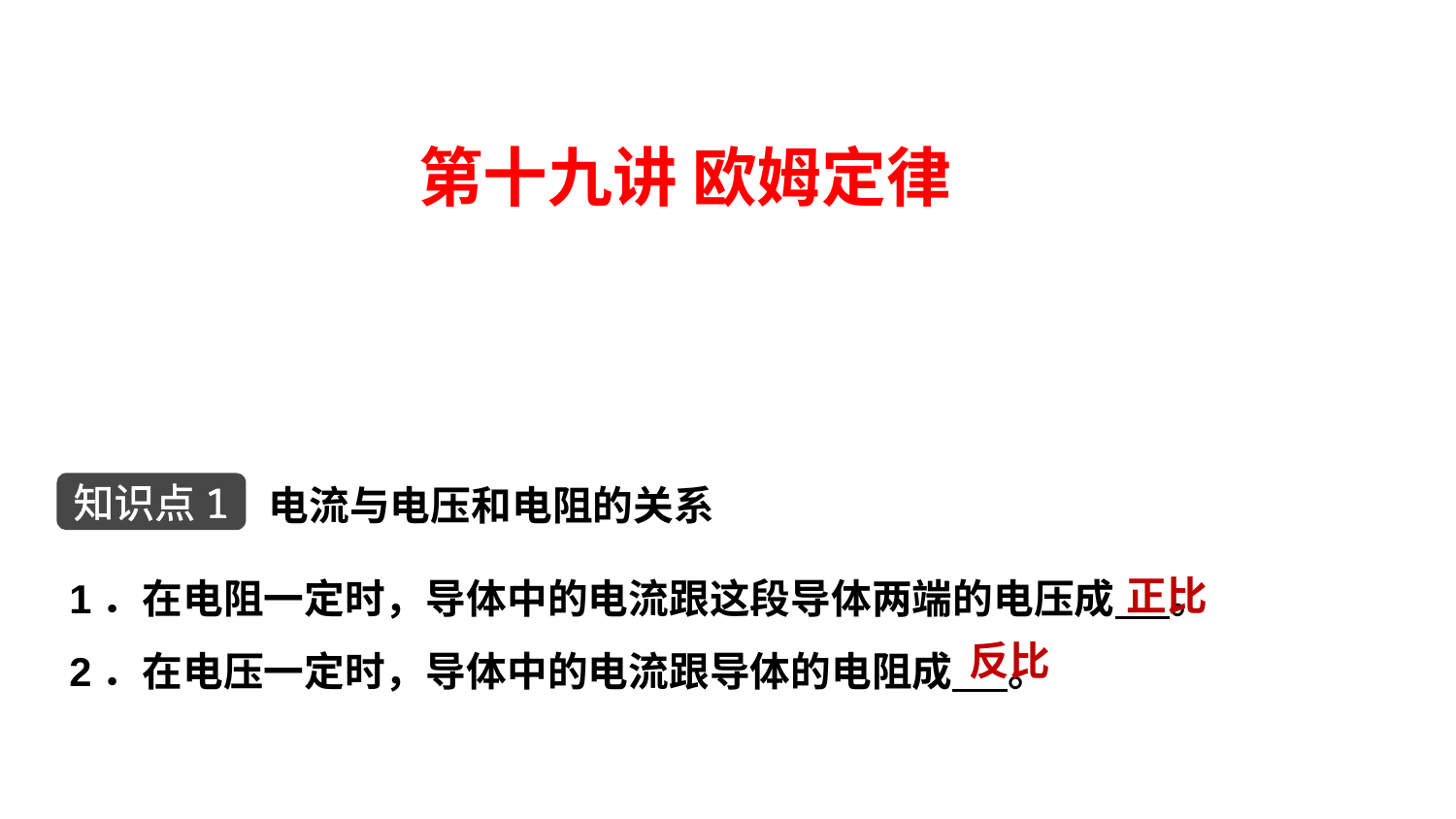

第十九讲 欧姆定律
电流与电压和电阻的关系
知识点1
正比
1．在电阻一定时，导体中的电流跟这段导体两端的电压成      。
2．在电压一定时，导体中的电流跟导体的电阻成      。
反比